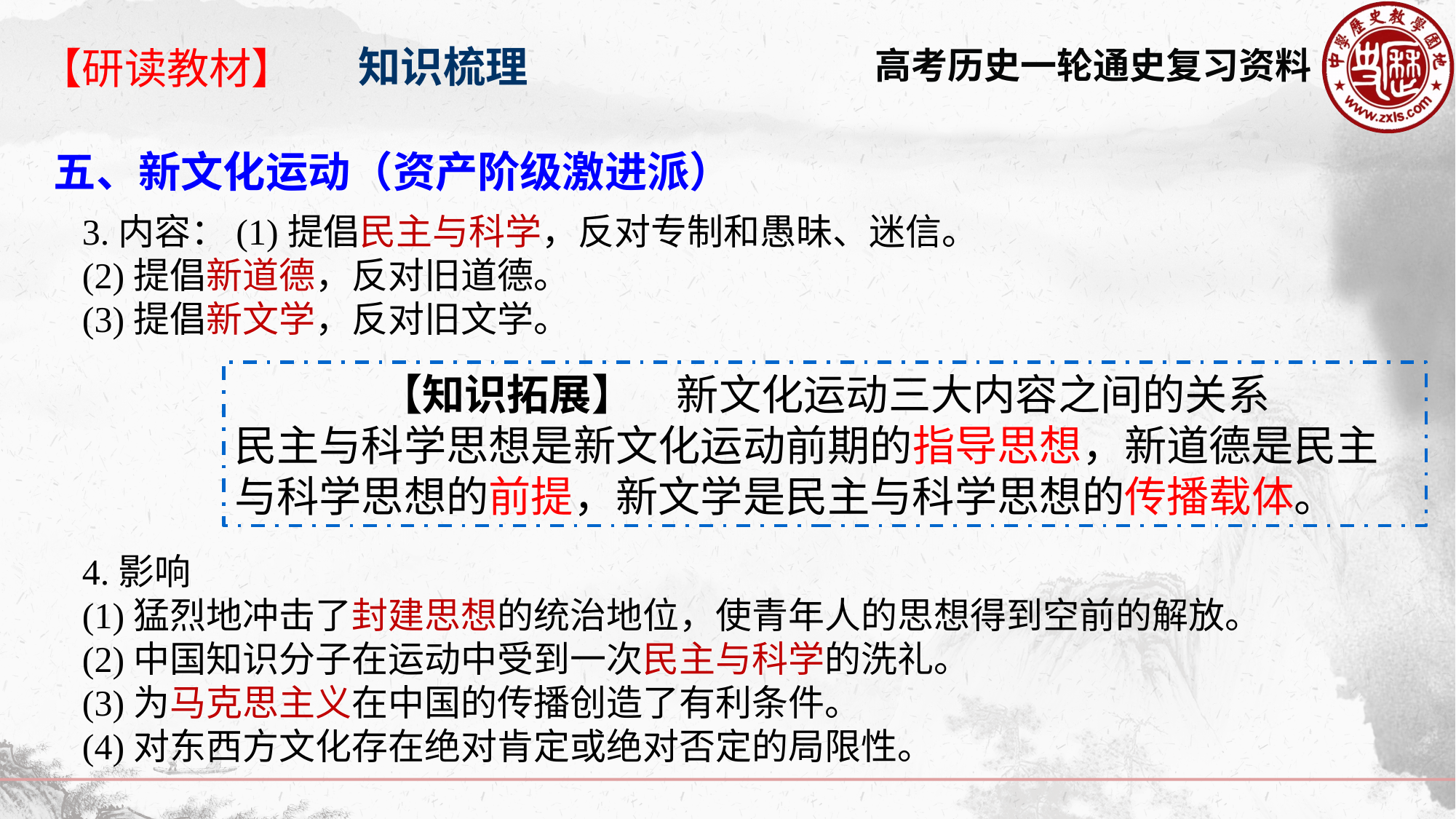

知识梳理
【研读教材】
五、新文化运动（资产阶级激进派）
3.内容：(1)提倡民主与科学，反对专制和愚昧、迷信。
(2)提倡新道德，反对旧道德。
(3)提倡新文学，反对旧文学。
【知识拓展】　新文化运动三大内容之间的关系
民主与科学思想是新文化运动前期的指导思想，新道德是民主与科学思想的前提，新文学是民主与科学思想的传播载体。
4.影响
(1)猛烈地冲击了封建思想的统治地位，使青年人的思想得到空前的解放。
(2)中国知识分子在运动中受到一次民主与科学的洗礼。
(3)为马克思主义在中国的传播创造了有利条件。
(4)对东西方文化存在绝对肯定或绝对否定的局限性。